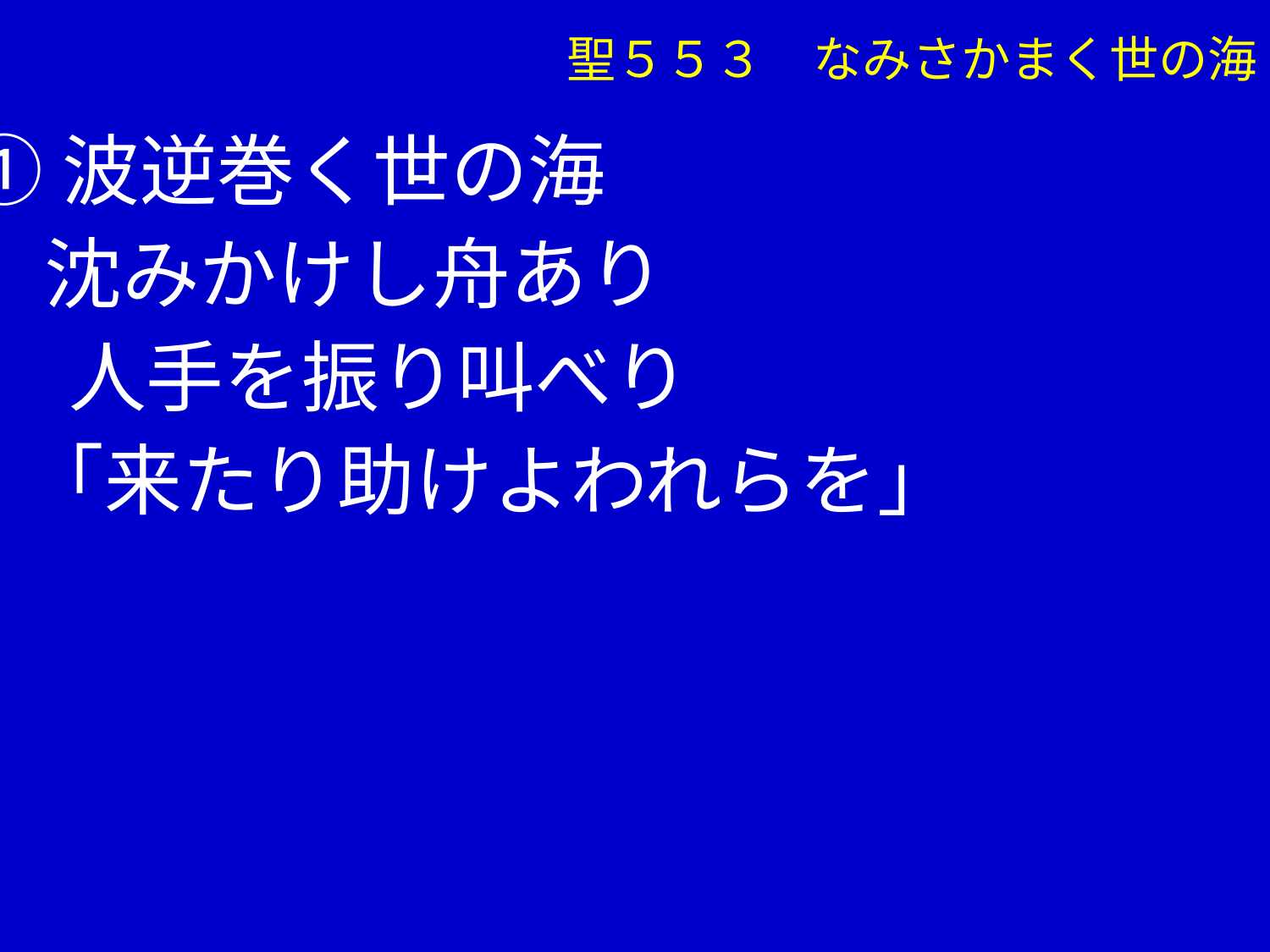

①波逆巻く世の海
    沈みかけし舟あり
　  人手を振り叫べり
   「来たり助けよわれらを」
聖５５３　なみさかまく世の海